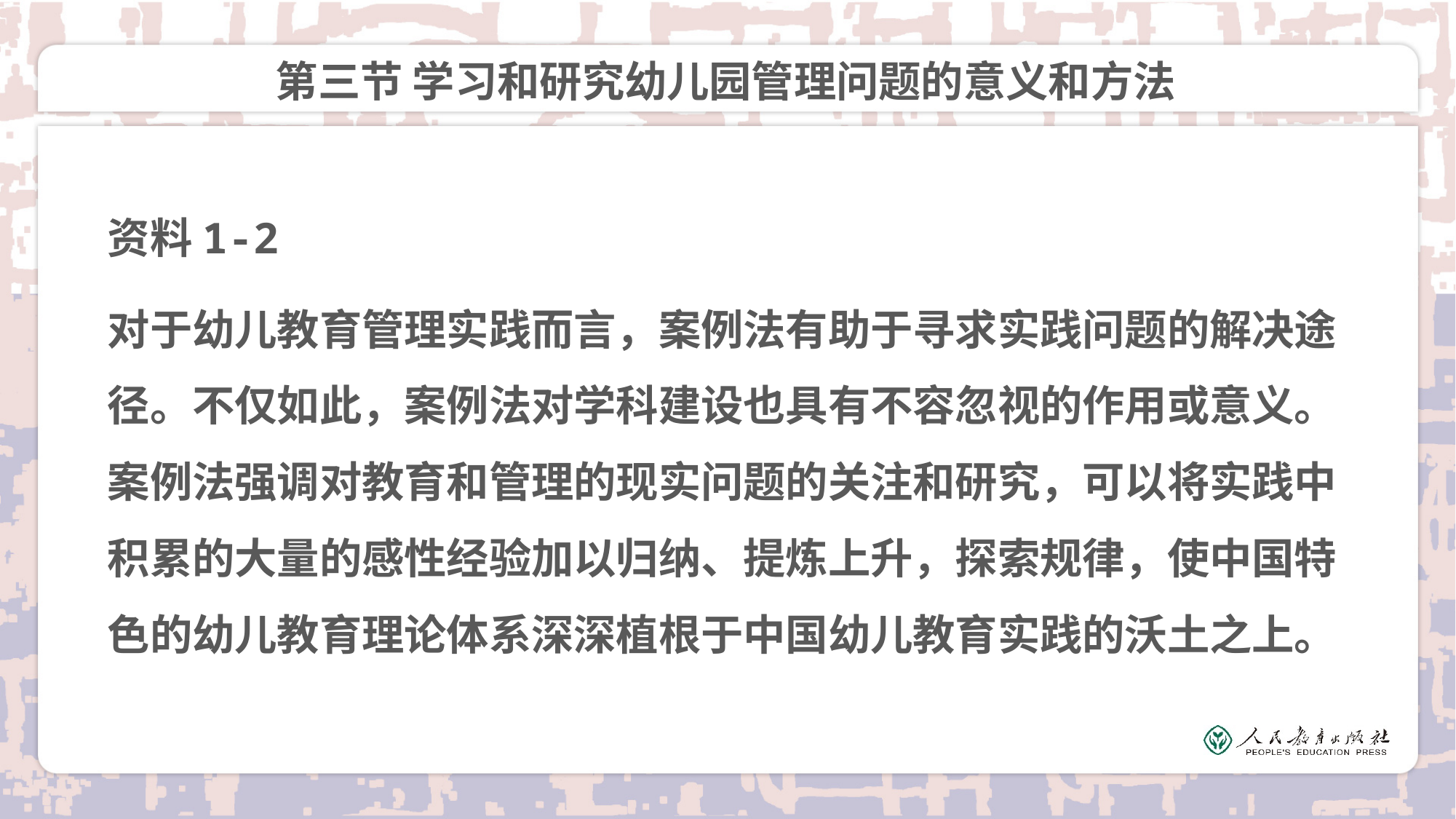

# 第三节 学习和研究幼儿园管理问题的意义和方法
资料1-2
对于幼儿教育管理实践而言，案例法有助于寻求实践问题的解决途径。不仅如此，案例法对学科建设也具有不容忽视的作用或意义。 案例法强调对教育和管理的现实问题的关注和研究，可以将实践中积累的大量的感性经验加以归纳、提炼上升，探索规律，使中国特色的幼儿教育理论体系深深植根于中国幼儿教育实践的沃土之上。